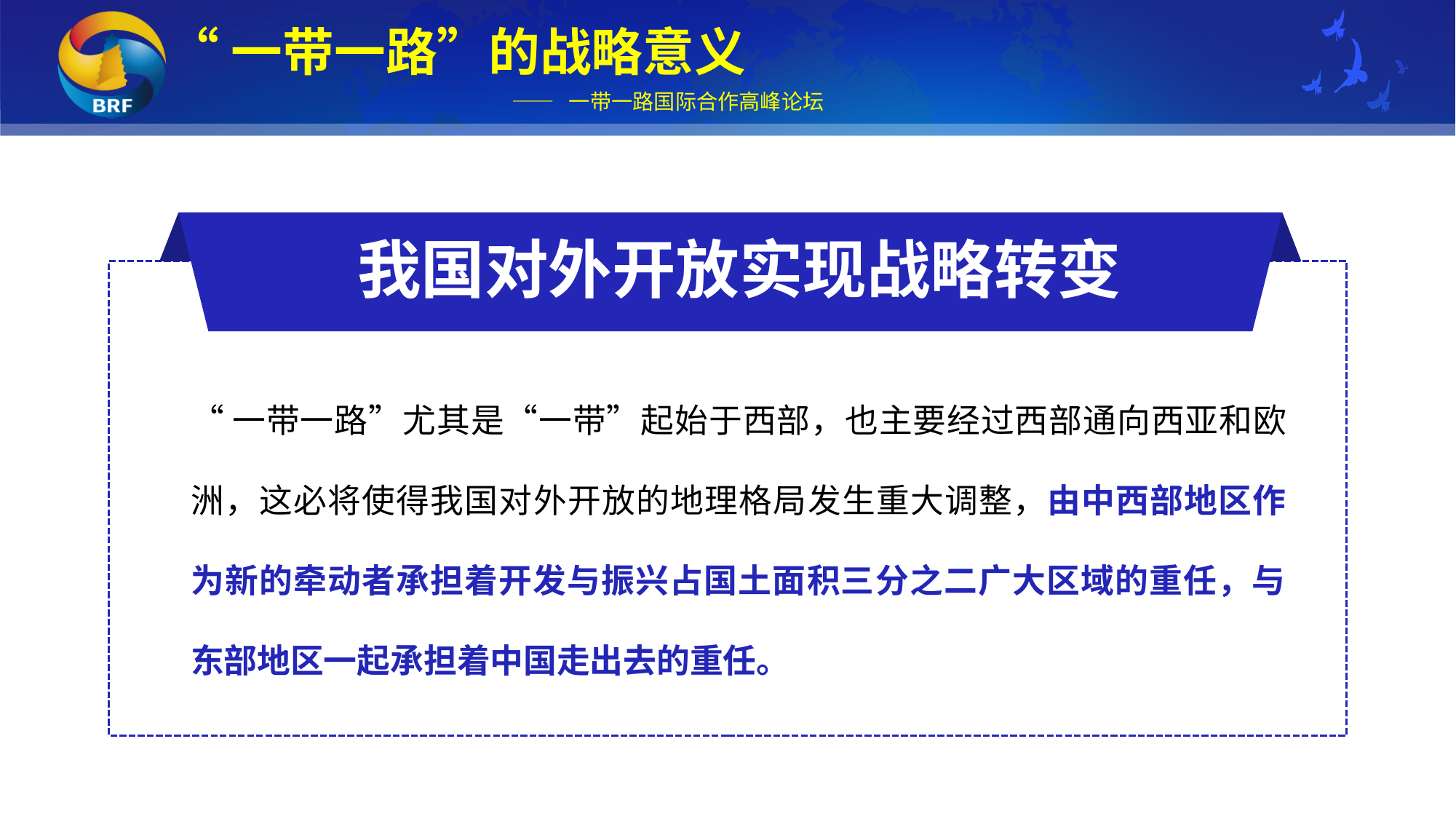

“一带一路”的战略意义
——  一带一路国际合作高峰论坛

我国对外开放实现战略转变

“一带一路”尤其是“一带”起始于西部，也主要经过西部通向西亚和欧洲，这必将使得我国对外开放的地理格局发生重大调整，由中西部地区作为新的牵动者承担着开发与振兴占国土面积三分之二广大区域的重任，与东部地区一起承担着中国走出去的重任。